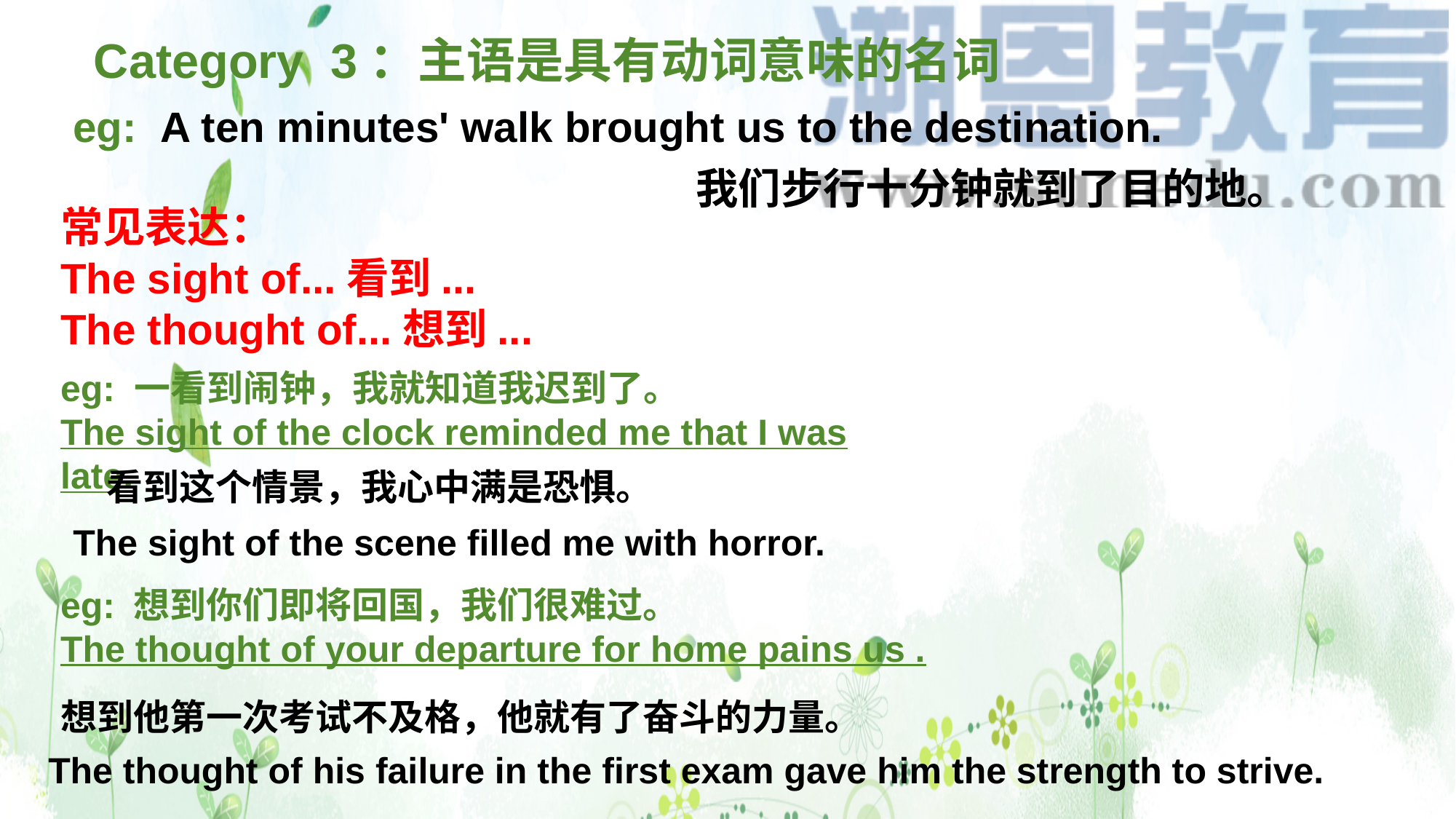

Category  3：主语是具有动词意味的名词
eg:  A ten minutes' walk brought us to the destination.
 我们步行十分钟就到了目的地。
常见表达：
The sight of...看到...
The thought of...想到...
eg: 一看到闹钟，我就知道我迟到了。
The sight of the clock reminded me that I was late.
 看到这个情景，我心中满是恐惧。
The sight of the scene filled me with horror.
eg: 想到你们即将回国，我们很难过。
The thought of your departure for home pains us .
想到他第一次考试不及格，他就有了奋斗的力量。

The thought of his failure in the first exam gave him the strength to strive.